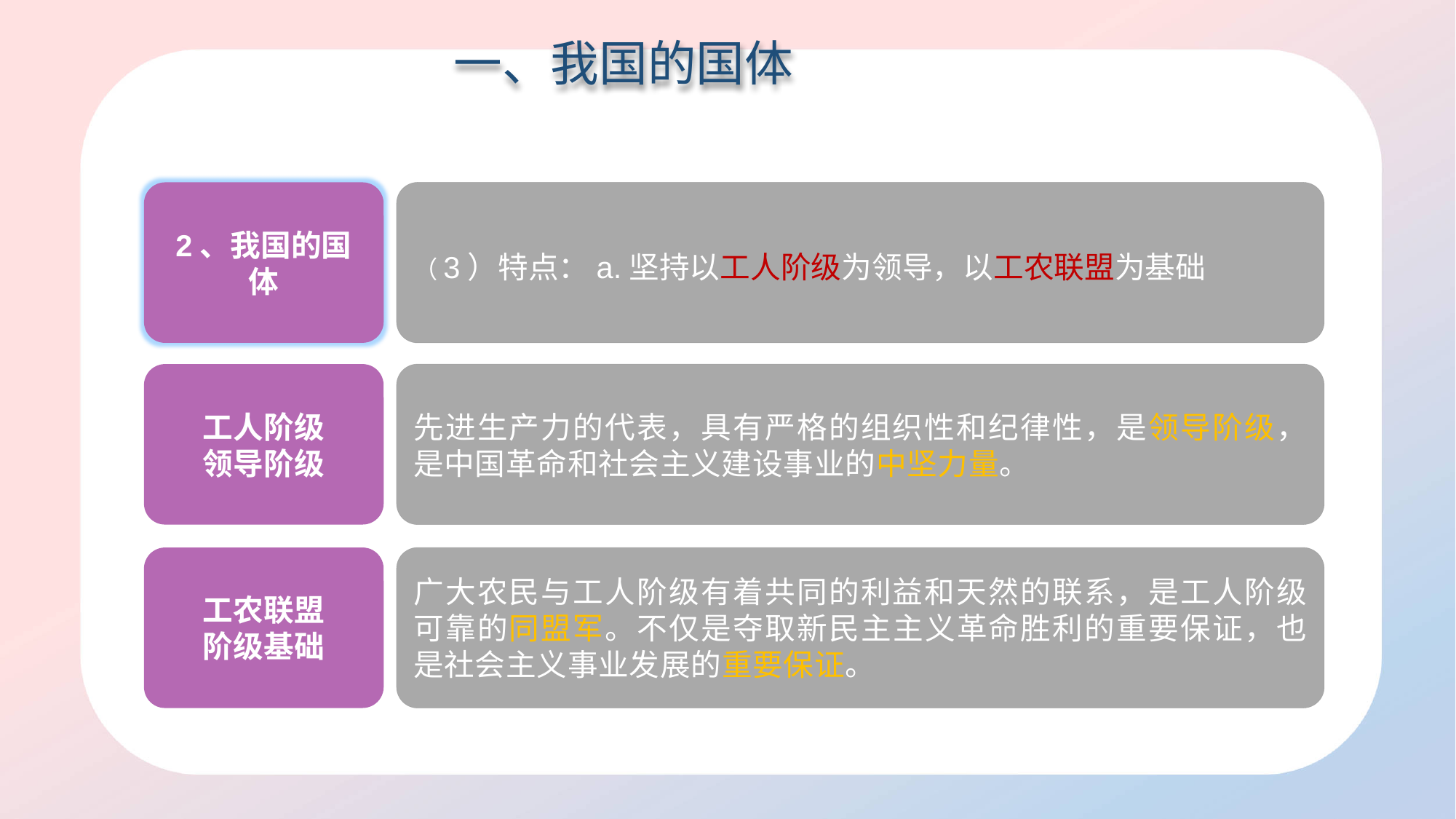

一、我国的国体
2、我国的国体
（3）特点：a.坚持以工人阶级为领导，以工农联盟为基础
工人阶级
领导阶级
先进生产力的代表，具有严格的组织性和纪律性，是领导阶级，是中国革命和社会主义建设事业的中坚力量。
工农联盟
阶级基础
广大农民与工人阶级有着共同的利益和天然的联系，是工人阶级可靠的同盟军。不仅是夺取新民主主义革命胜利的重要保证，也是社会主义事业发展的重要保证。

11